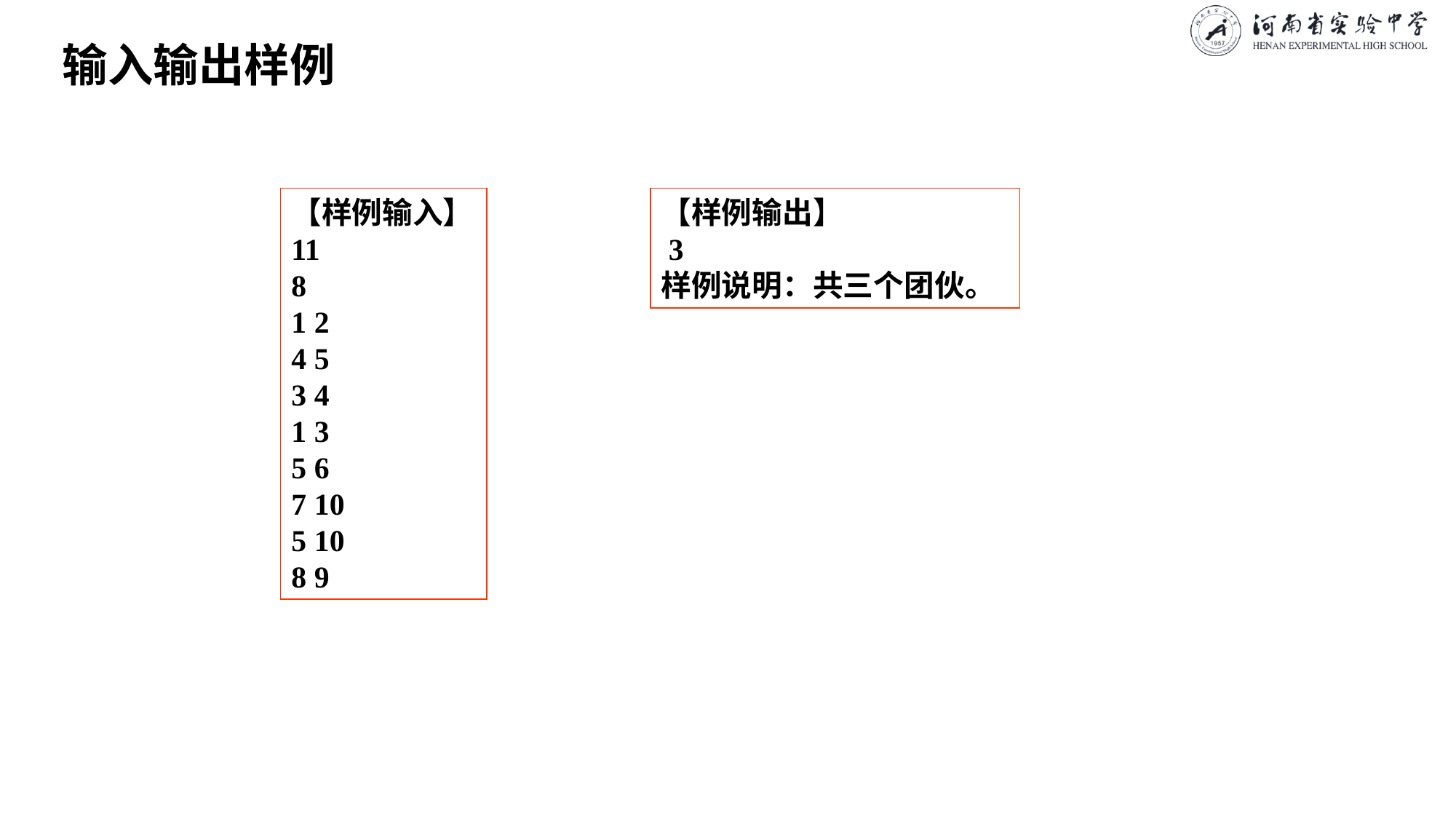

# 输入输出样例
【样例输入】
11
8
1 2
4 5
3 4
1 3
5 6
7 10
5 10
8 9
【样例输出】
 3
样例说明：共三个团伙。